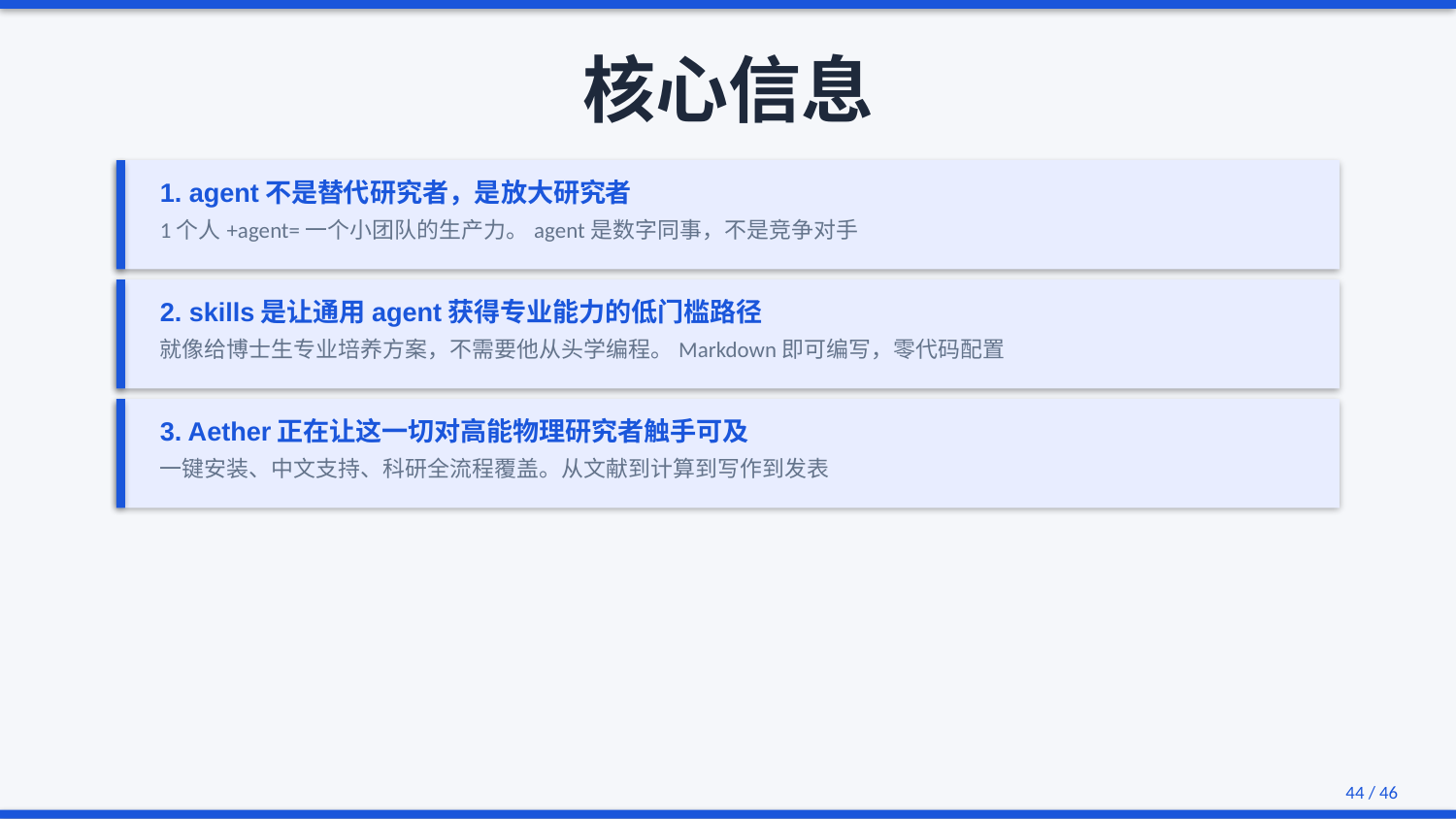

核心信息

1. agent不是替代研究者，是放大研究者
1个人+agent=一个小团队的生产力。agent是数字同事，不是竞争对手

2. skills是让通用agent获得专业能力的低门槛路径
就像给博士生专业培养方案，不需要他从头学编程。Markdown即可编写，零代码配置

3. Aether正在让这一切对高能物理研究者触手可及
一键安装、中文支持、科研全流程覆盖。从文献到计算到写作到发表
44 / 46